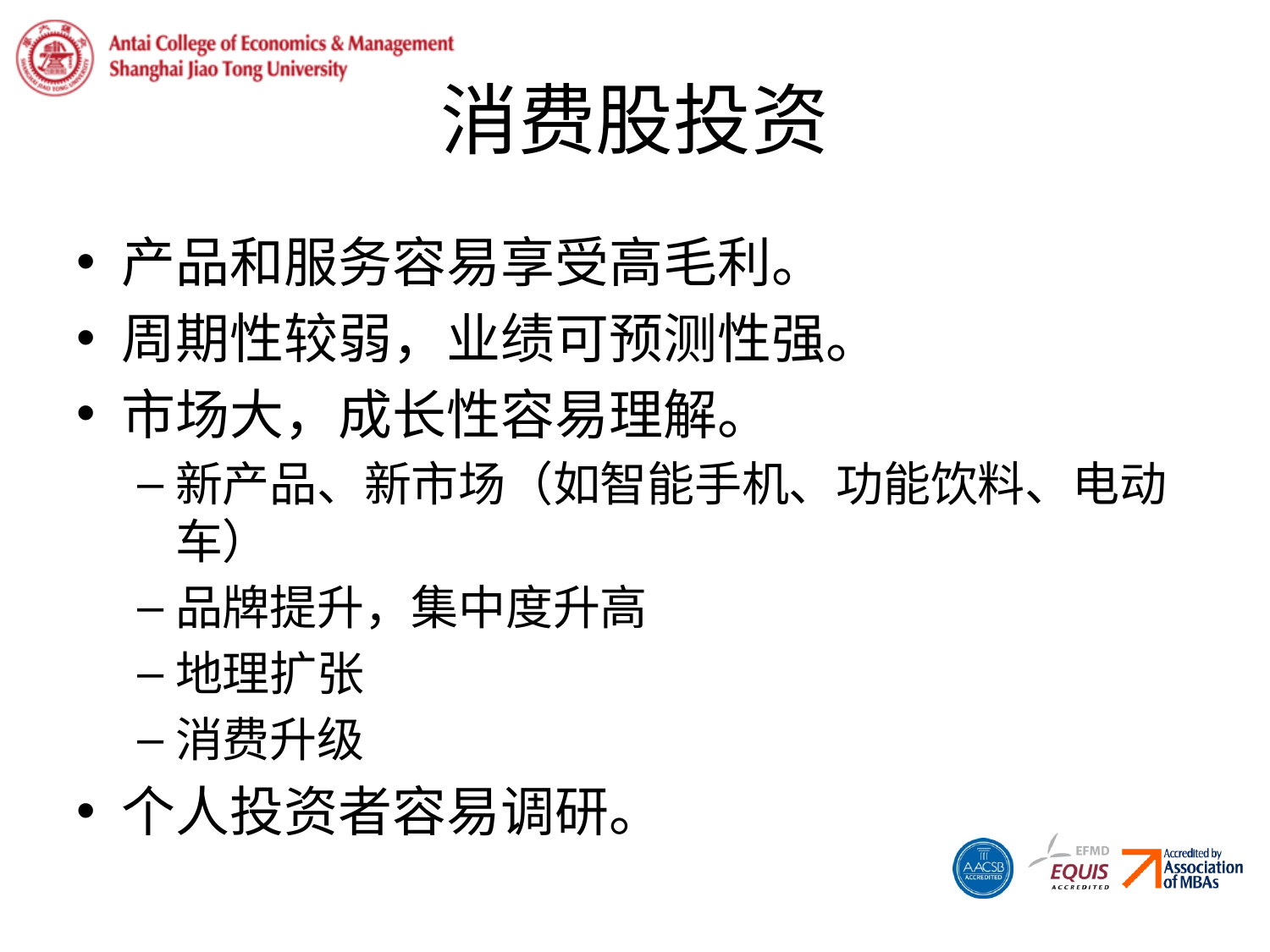

# 消费股投资
产品和服务容易享受高毛利。
周期性较弱，业绩可预测性强。
市场大，成长性容易理解。
新产品、新市场（如智能手机、功能饮料、电动车）
品牌提升，集中度升高
地理扩张
消费升级
个人投资者容易调研。